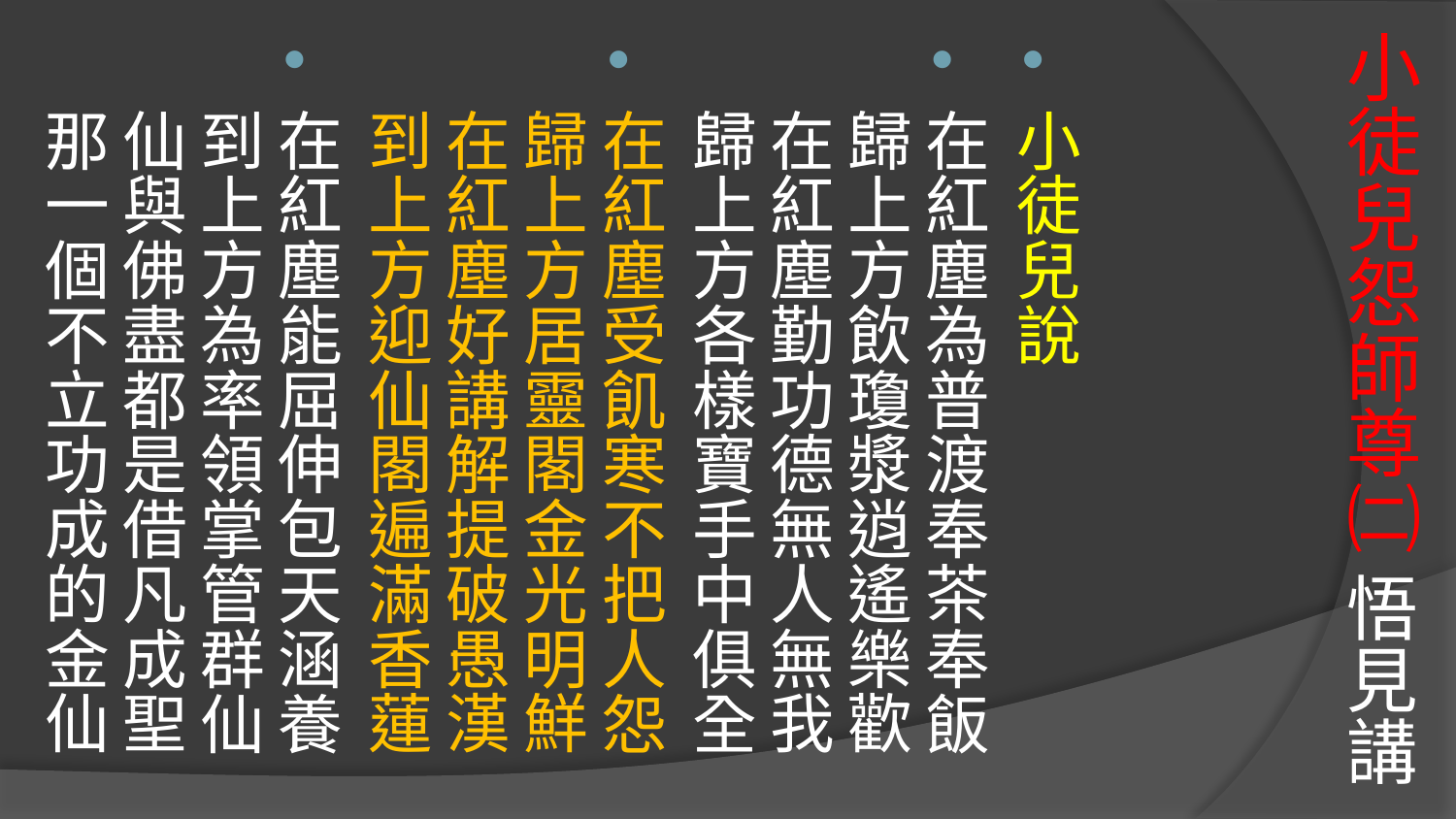

# 小徒兒怨師尊㈡ 悟見講
小徒兒說
在紅塵為普渡奉茶奉飯
歸上方飲瓊漿逍遙樂歡
在紅塵勤功德無人無我
歸上方各樣寶手中俱全
在紅塵受飢寒不把人怨
歸上方居靈閣金光明鮮
在紅塵好講解提破愚漢
到上方迎仙閣遍滿香蓮
在紅塵能屈伸包天涵養
到上方為率領掌管群仙
仙與佛盡都是借凡成聖
那一個不立功成的金仙